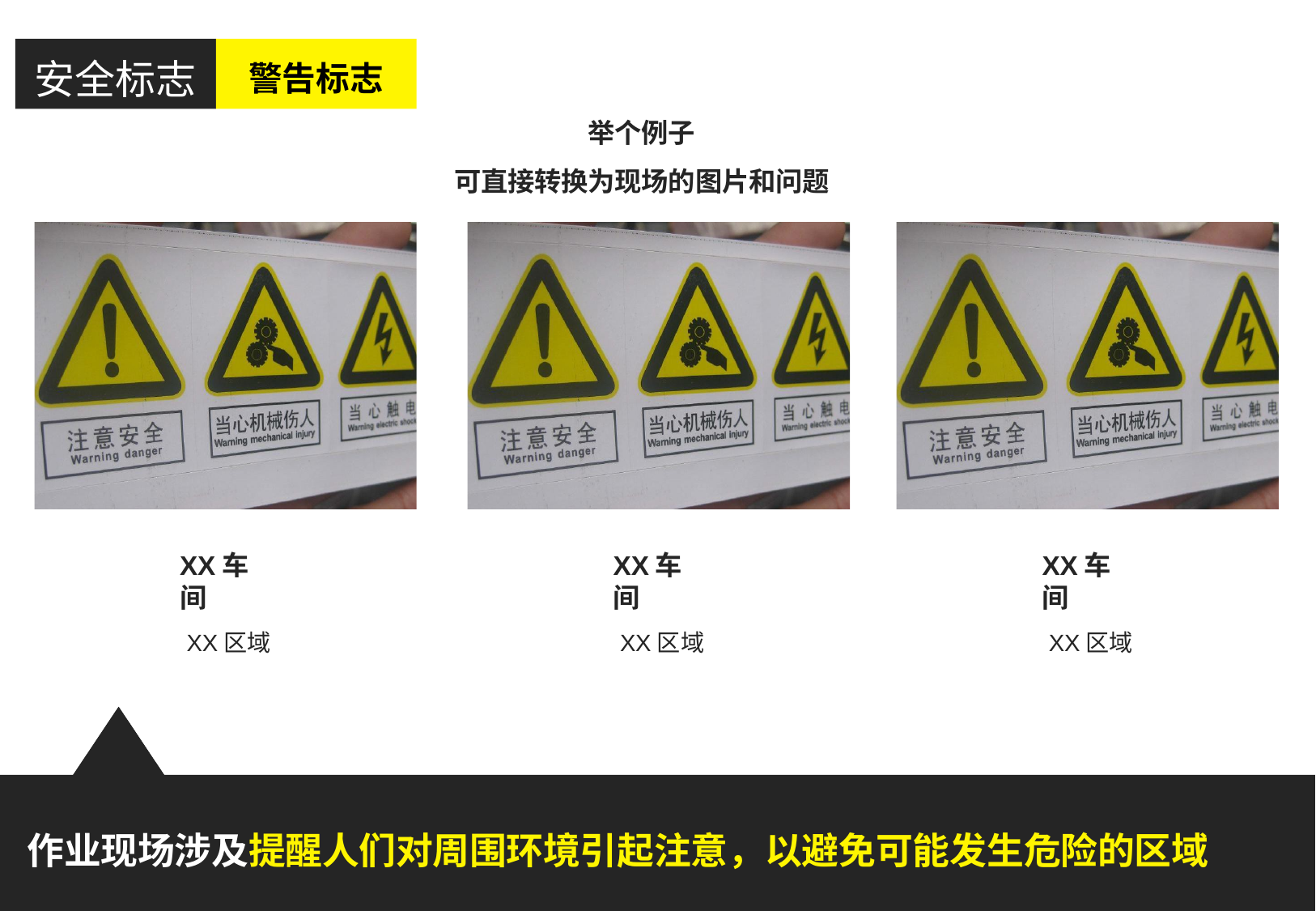

# 安全标志
警告标志
举个例子
可直接转换为现场的图片和问题

XX车间
XX区域
XX车间
XX区域
XX车间
XX区域

作业现场涉及提醒人们对周围环境引起注意，以避免可能发生危险的区域